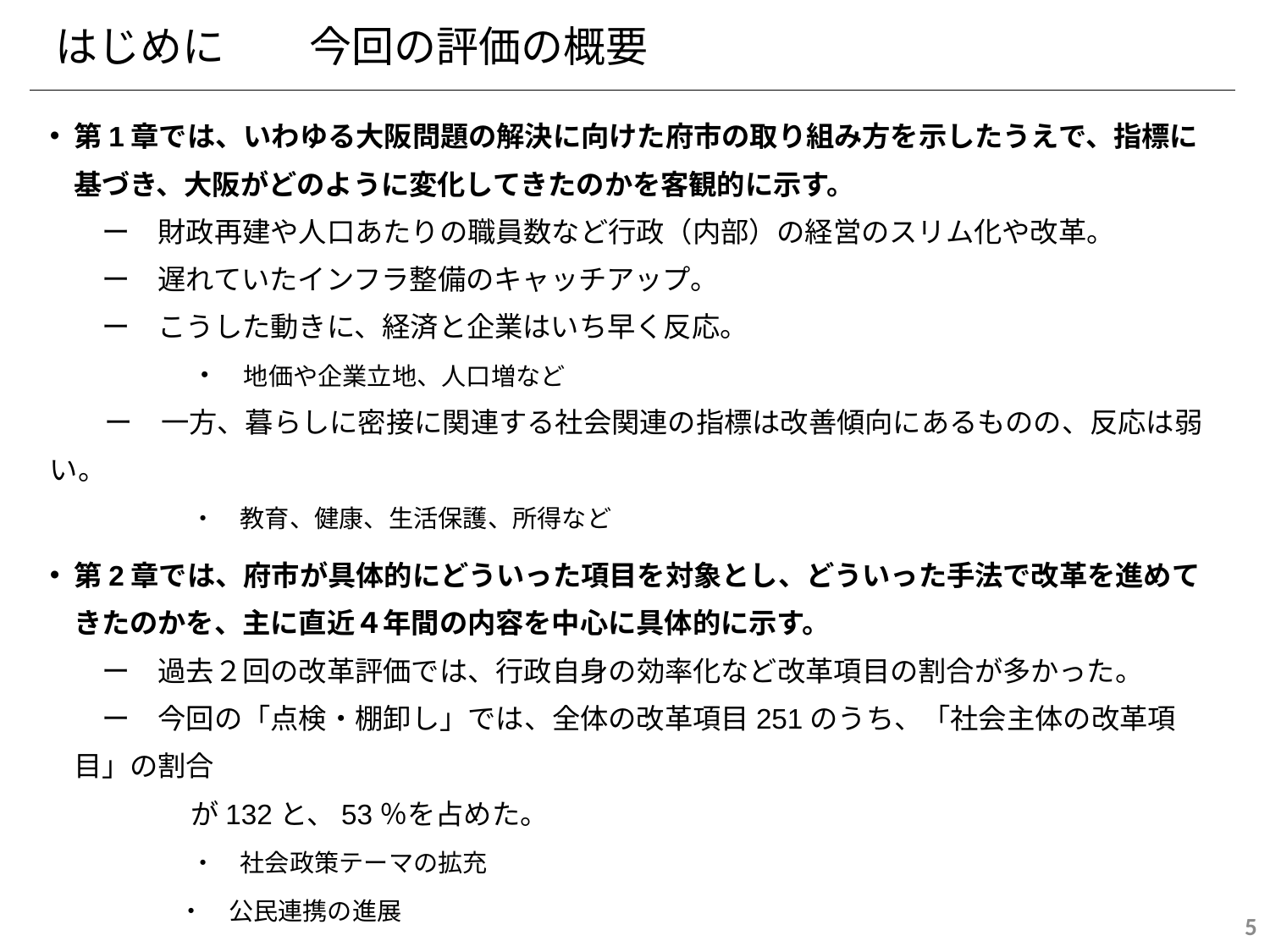

はじめに　　今回の評価の概要
第1章では、いわゆる大阪問題の解決に向けた府市の取り組み方を示したうえで、指標に基づき、大阪がどのように変化してきたのかを客観的に示す。
　ー　財政再建や人口あたりの職員数など行政（内部）の経営のスリム化や改革。
　ー　遅れていたインフラ整備のキャッチアップ。
　ー　こうした動きに、経済と企業はいち早く反応。
　　　　　・　地価や企業立地、人口増など
　　 ー　一方、暮らしに密接に関連する社会関連の指標は改善傾向にあるものの、反応は弱い。
　　　　　・　教育、健康、生活保護、所得など
第2章では、府市が具体的にどういった項目を対象とし、どういった手法で改革を進めてきたのかを、主に直近４年間の内容を中心に具体的に示す。
　ー　過去２回の改革評価では、行政自身の効率化など改革項目の割合が多かった。
　ー　今回の「点検・棚卸し」では、全体の改革項目251のうち、「社会主体の改革項目」の割合
　　　　　が132と、53％を占めた。
　　　　　・　社会政策テーマの拡充
　　　　　 ・　公民連携の進展
最後に、今後さらに大阪全体の都市経営戦略を進めていく着眼点を並べた。
5